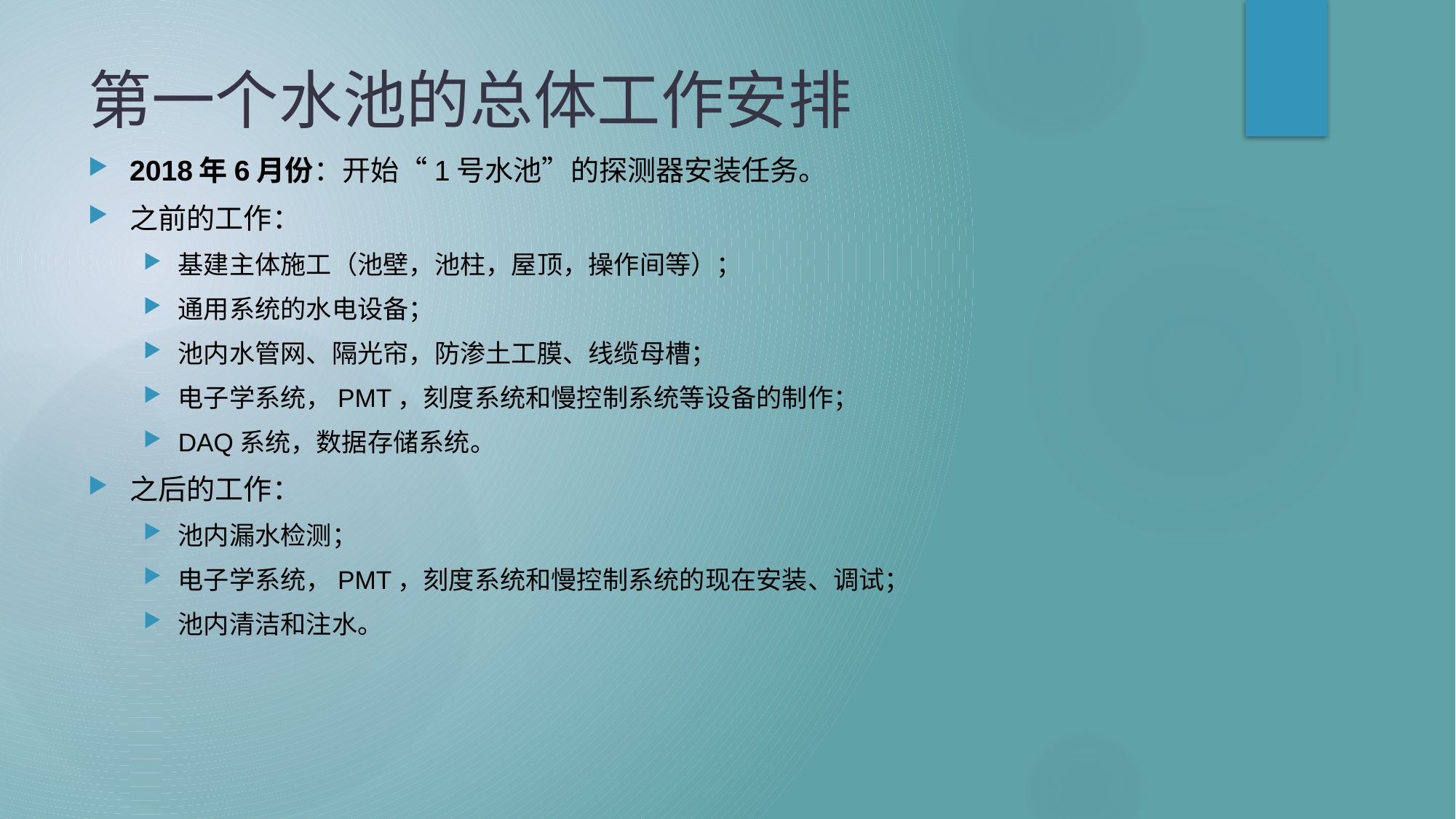

# 第一个水池的总体工作安排
2018年6月份：开始“1号水池”的探测器安装任务。
之前的工作：
基建主体施工（池壁，池柱，屋顶，操作间等）；
通用系统的水电设备；
池内水管网、隔光帘，防渗土工膜、线缆母槽；
电子学系统，PMT，刻度系统和慢控制系统等设备的制作；
DAQ系统，数据存储系统。
之后的工作：
池内漏水检测；
电子学系统，PMT，刻度系统和慢控制系统的现在安装、调试；
池内清洁和注水。